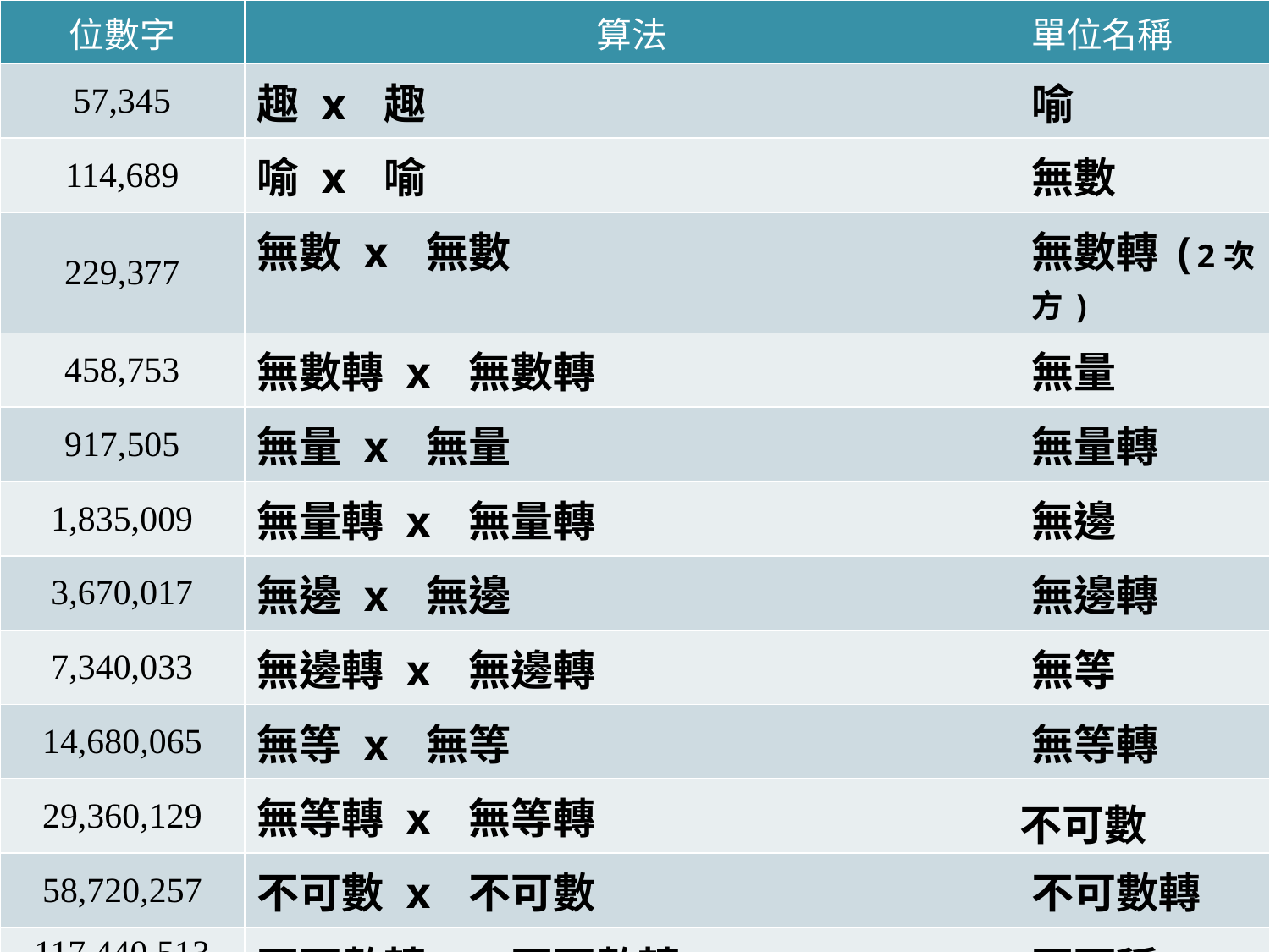

| 位數字 | 算法 | 單位名稱 |
| --- | --- | --- |
| 57,345 | 趣 x 趣 | 喻 |
| 114,689 | 喻 x 喻 | 無數 |
| 229,377 | 無數 x 無數 | 無數轉(2次方) |
| 458,753 | 無數轉 x 無數轉 | 無量 |
| 917,505 | 無量 x 無量 | 無量轉 |
| 1,835,009 | 無量轉 x 無量轉 | 無邊 |
| 3,670,017 | 無邊 x 無邊 | 無邊轉 |
| 7,340,033 | 無邊轉 x 無邊轉 | 無等 |
| 14,680,065 | 無等 x 無等 | 無等轉 |
| 29,360,129 | 無等轉 x 無等轉 | 不可數 |
| 58,720,257 | 不可數 x 不可數 | 不可數轉 |
| 117,440,513 | 不可數轉 x 不可數轉 | 不可稱 |
| 234,881,025 | 不可稱 x 不可稱 | 不可稱轉 |